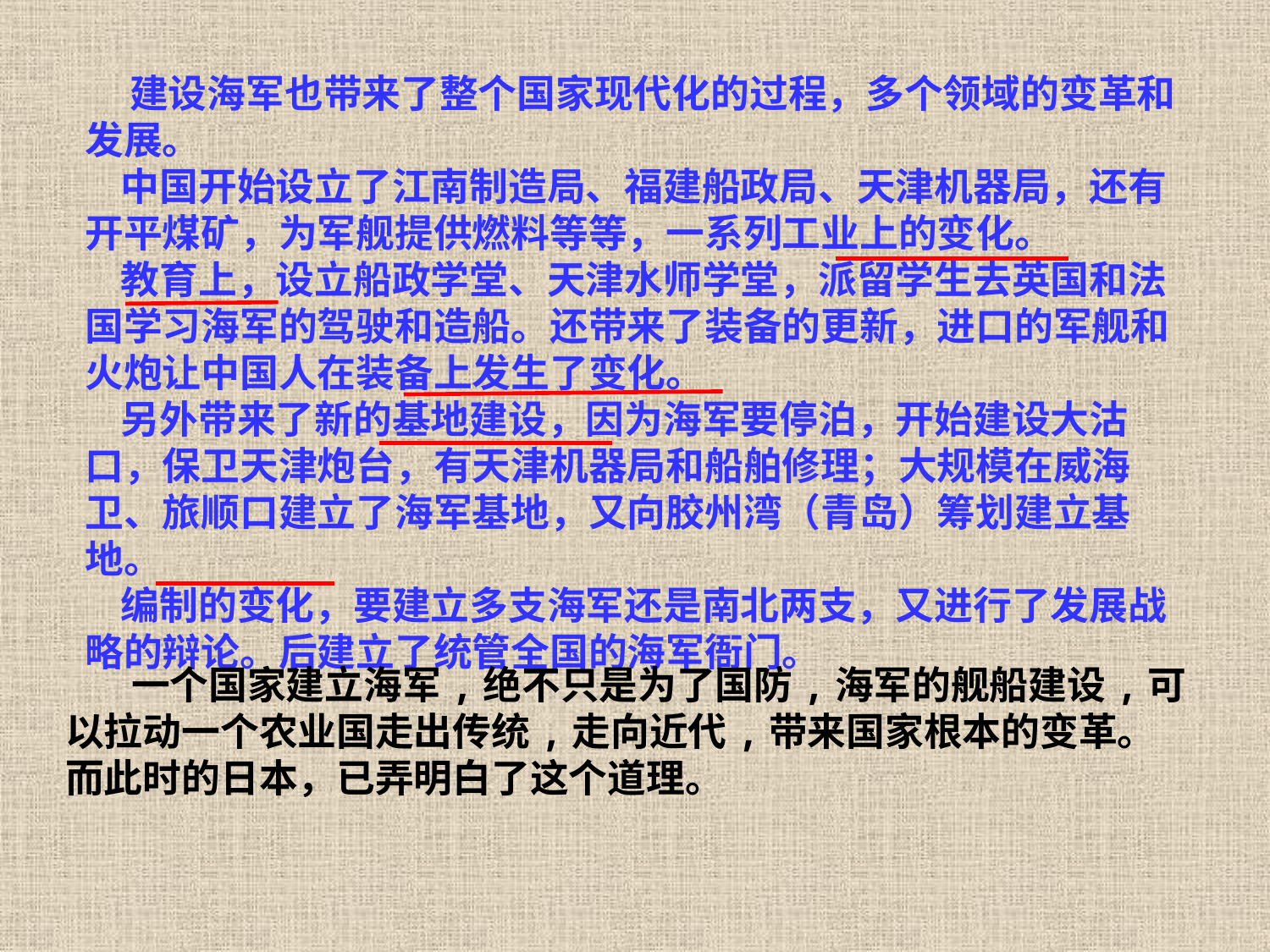

建设海军也带来了整个国家现代化的过程，多个领域的变革和发展。
   中国开始设立了江南制造局、福建船政局、天津机器局，还有开平煤矿，为军舰提供燃料等等，一系列工业上的变化。
   教育上，设立船政学堂、天津水师学堂，派留学生去英国和法国学习海军的驾驶和造船。还带来了装备的更新，进口的军舰和火炮让中国人在装备上发生了变化。
   另外带来了新的基地建设，因为海军要停泊，开始建设大沽口，保卫天津炮台，有天津机器局和船舶修理；大规模在威海卫、旅顺口建立了海军基地，又向胶州湾（青岛）筹划建立基地。
   编制的变化，要建立多支海军还是南北两支，又进行了发展战略的辩论。后建立了统管全国的海军衙门。

  一个国家建立海军,绝不只是为了国防,海军的舰船建设,可以拉动一个农业国走出传统,走向近代,带来国家根本的变革。而此时的日本，已弄明白了这个道理。